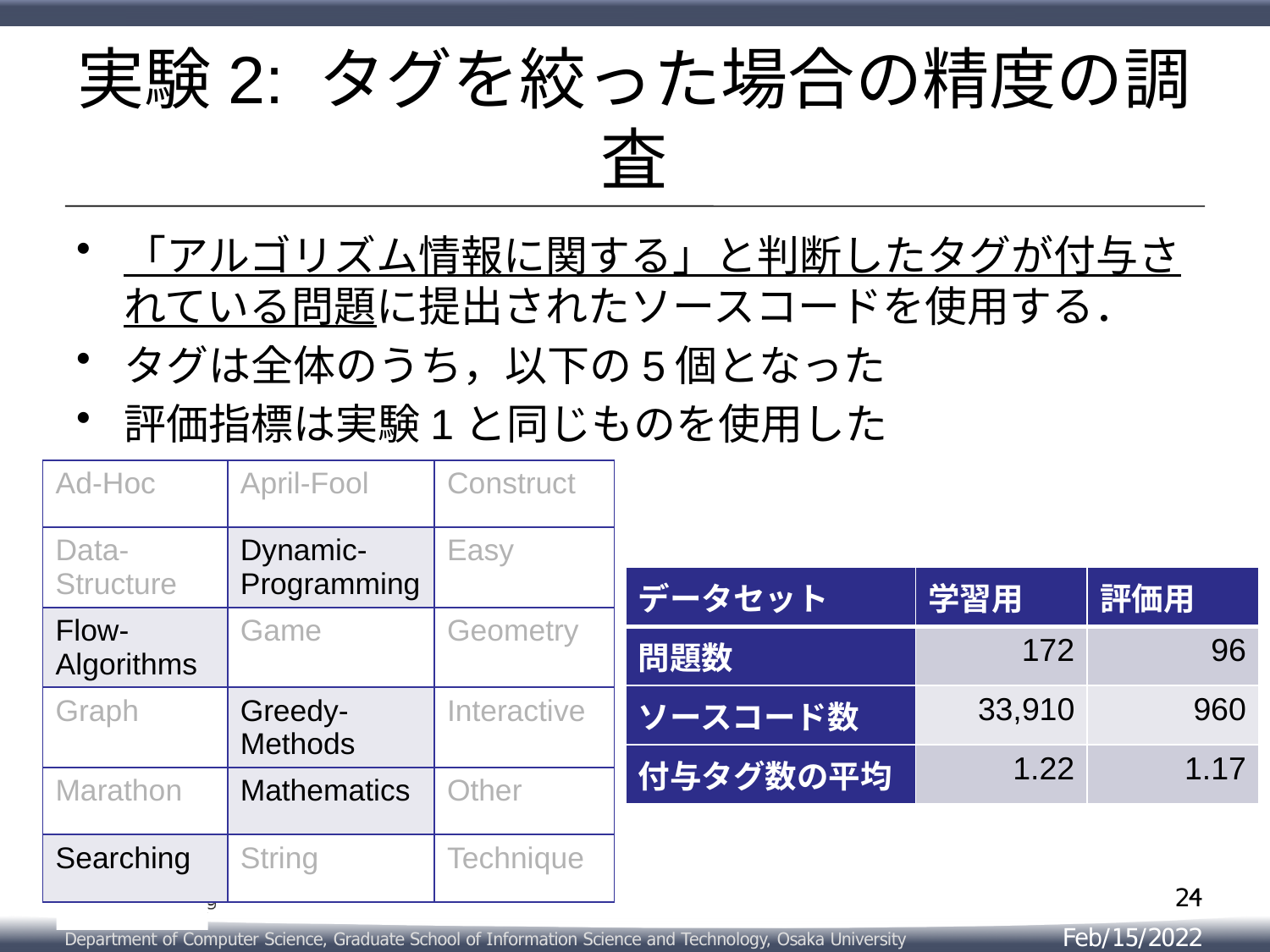

# 実験2: タグを絞った場合の精度の調査
「アルゴリズム情報に関する」と判断したタグが付与されている問題に提出されたソースコードを使用する．
タグは全体のうち，以下の5個となった
評価指標は実験1と同じものを使用した
| Ad-Hoc | April-Fool | Construct |
| --- | --- | --- |
| Data-Structure | Dynamic-Programming | Easy |
| Flow-Algorithms | Game | Geometry |
| Graph | Greedy-Methods | Interactive |
| Marathon | Mathematics | Other |
| Searching | String | Technique |
| データセット | 学習用 | 評価用 |
| --- | --- | --- |
| 問題数 | 172 | 96 |
| ソースコード数 | 33,910 | 960 |
| 付与タグ数の平均 | 1.22 | 1.17 |

24
Feb/15/2022